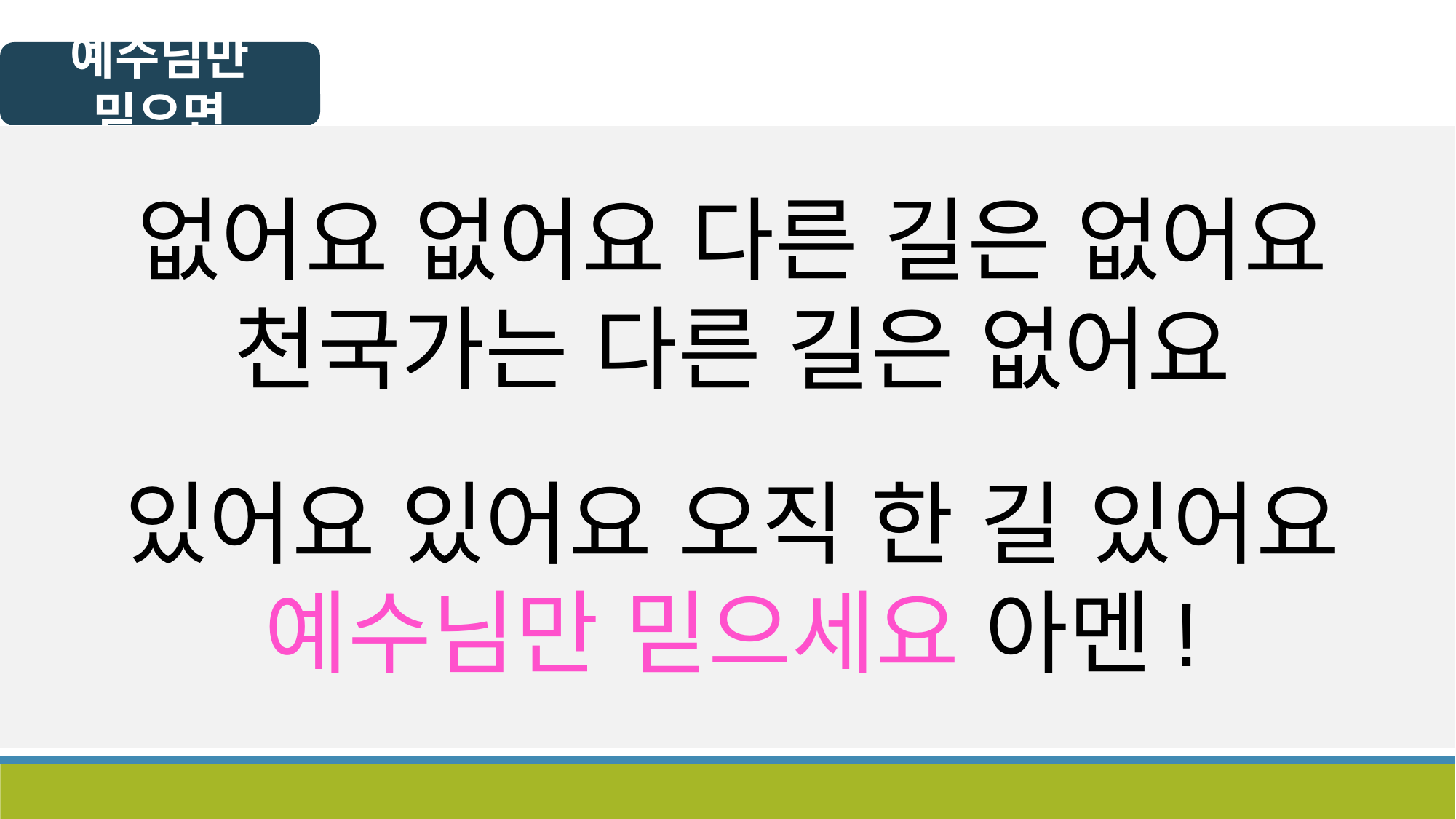

예수님만 믿으면

없어요 없어요 다른 길은 없어요
천국가는 다른 길은 없어요

있어요 있어요 오직 한 길 있어요
예수님만 믿으세요 아멘!